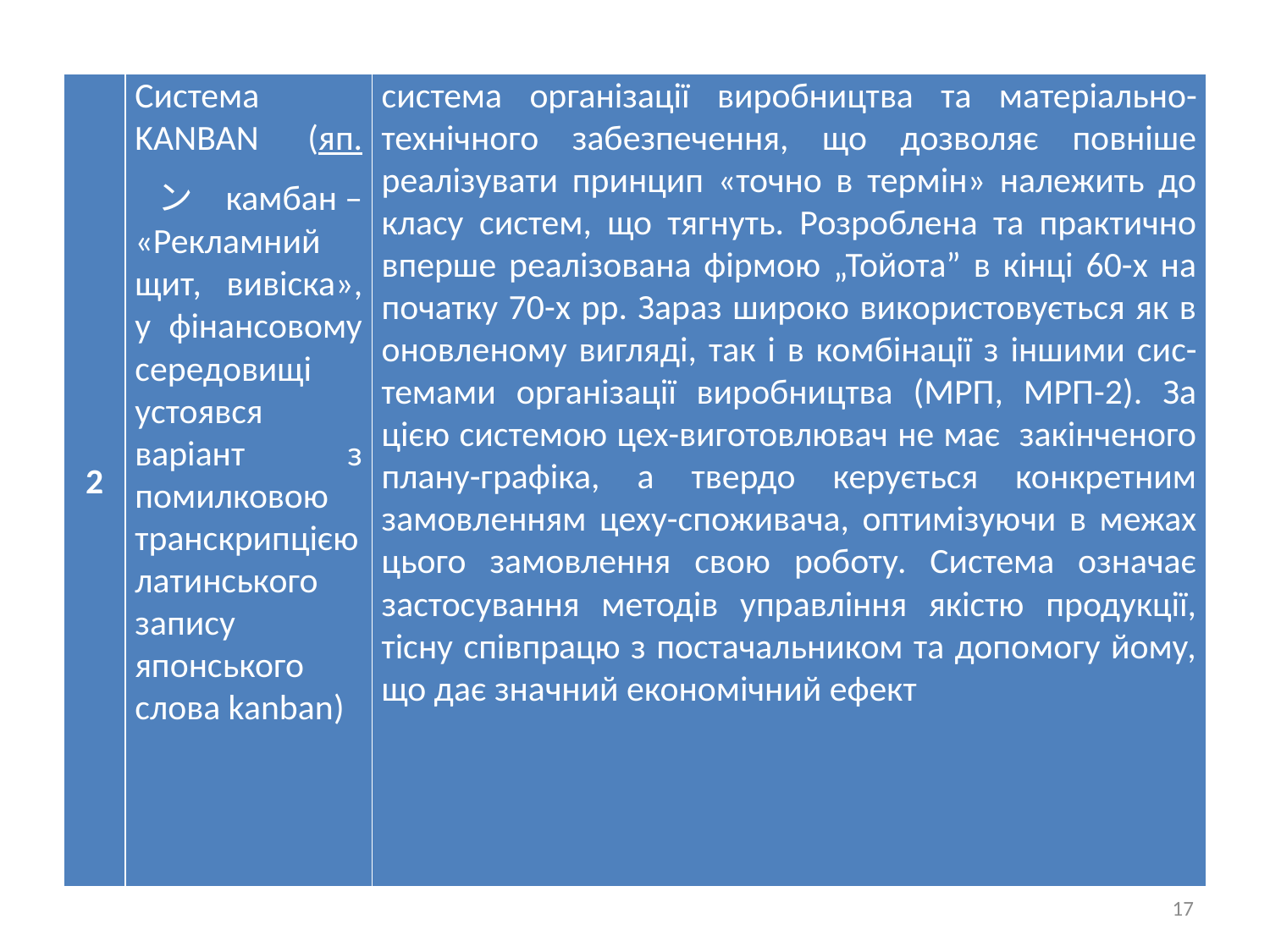

| 2 | Система KANBAN (яп. ン камбан – «Рекламний щит, вивіска», у фінансовому середовищі устоявся варіант з помилковою транскрипцією латинського запису японського слова kanban) | система організації виробництва та матеріально-технічного забезпечення, що дозволяє повніше реалізувати принцип «точно в термін» належить до класу систем, що тягнуть. Розроблена та практично вперше реалізована фірмою „Тойота” в кінці 60-х на початку 70-х рр. Зараз широко використовується як в оновленому вигляді, так і в комбінації з іншими сис-темами організації виробництва (МРП, МРП-2). За цією системою цех-виготовлювач не має закінченого плану-графіка, а твердо керується конкретним замовленням цеху-споживача, оптимізуючи в межах цього замовлення свою роботу. Система означає застосування методів управління якістю продукції, тісну співпрацю з постачальником та допомогу йому, що дає значний економічний ефект |
| --- | --- | --- |
17